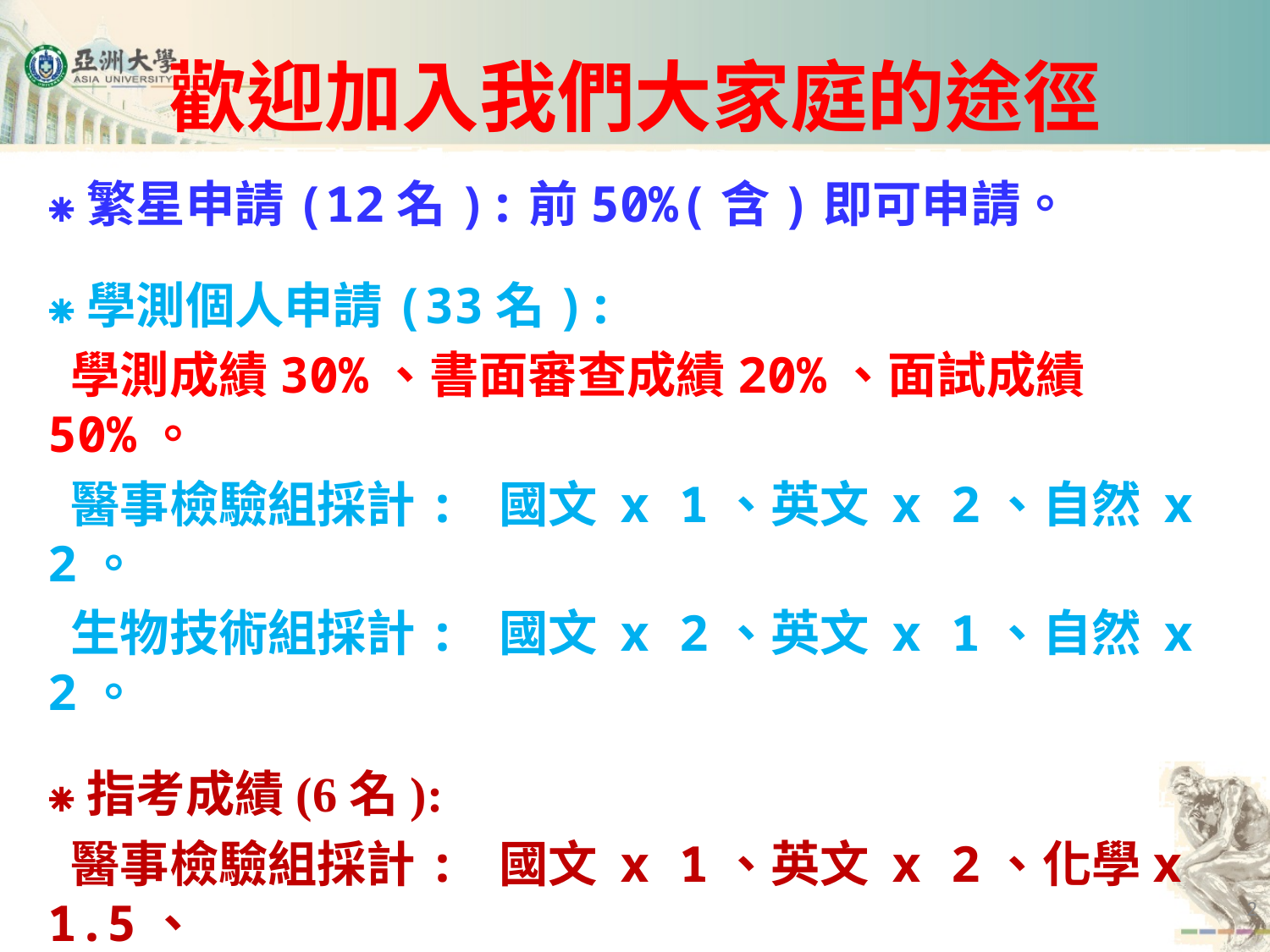

# 歡迎加入我們大家庭的途徑
⁕繁星申請(12名):前50%(含)即可申請。
⁕學測個人申請(33名):
 學測成績30%、書面審查成績20%、面試成績50%。
 醫事檢驗組採計: 國文 x 1、英文 x 2、自然 x 2。
 生物技術組採計: 國文 x 2、英文 x 1、自然 x 2。
⁕指考成績(6名):
 醫事檢驗組採計: 國文 x 1、英文 x 2、化學x 1.5、
                 生物 x 2。
 生物技術組採計: 國文 x 1、英文 x 2、自然 x 2。

2